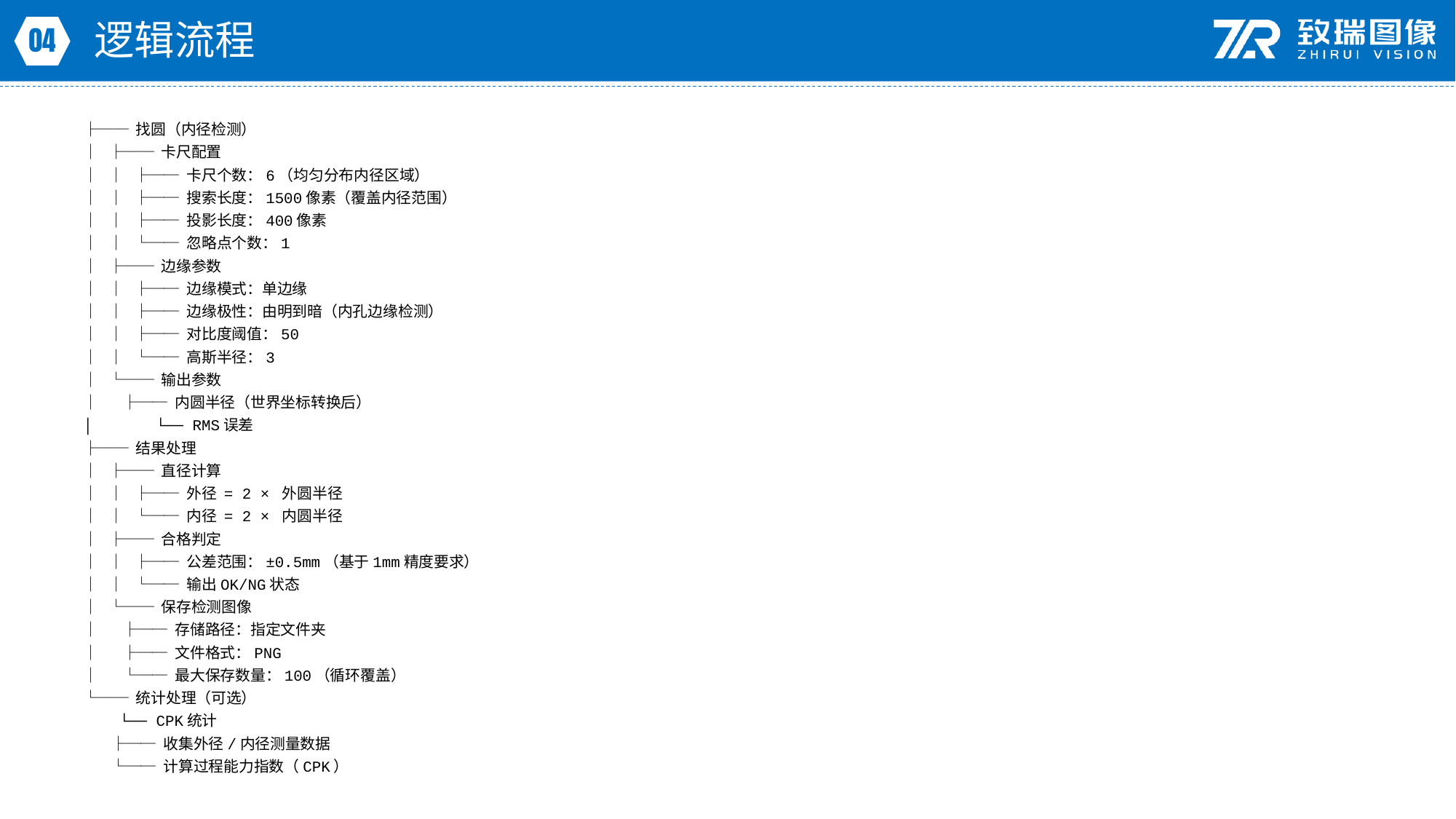

逻辑流程
04

├── 找圆（内径检测）
│   ├── 卡尺配置
│   │   ├── 卡尺个数：6（均匀分布内径区域）
│   │   ├── 搜索长度：1500像素（覆盖内径范围）
│   │   ├── 投影长度：400像素
│   │   └── 忽略点个数：1
│   ├── 边缘参数
│   │   ├── 边缘模式：单边缘
│   │   ├── 边缘极性：由明到暗（内孔边缘检测）
│   │   ├── 对比度阈值：50
│   │   └── 高斯半径：3
│   └── 输出参数
│       ├── 内圆半径（世界坐标转换后）
│       └── RMS误差
├── 结果处理
│   ├── 直径计算
│   │   ├── 外径 = 2 × 外圆半径
│   │   └── 内径 = 2 × 内圆半径
│   ├── 合格判定
│   │   ├── 公差范围：±0.5mm（基于1mm精度要求）
│   │   └── 输出OK/NG状态
│   └── 保存检测图像
│       ├── 存储路径：指定文件夹
│       ├── 文件格式：PNG
│       └── 最大保存数量：100（循环覆盖）
└── 统计处理（可选）
    └── CPK统计
        ├── 收集外径/内径测量数据
        └── 计算过程能力指数（CPK）